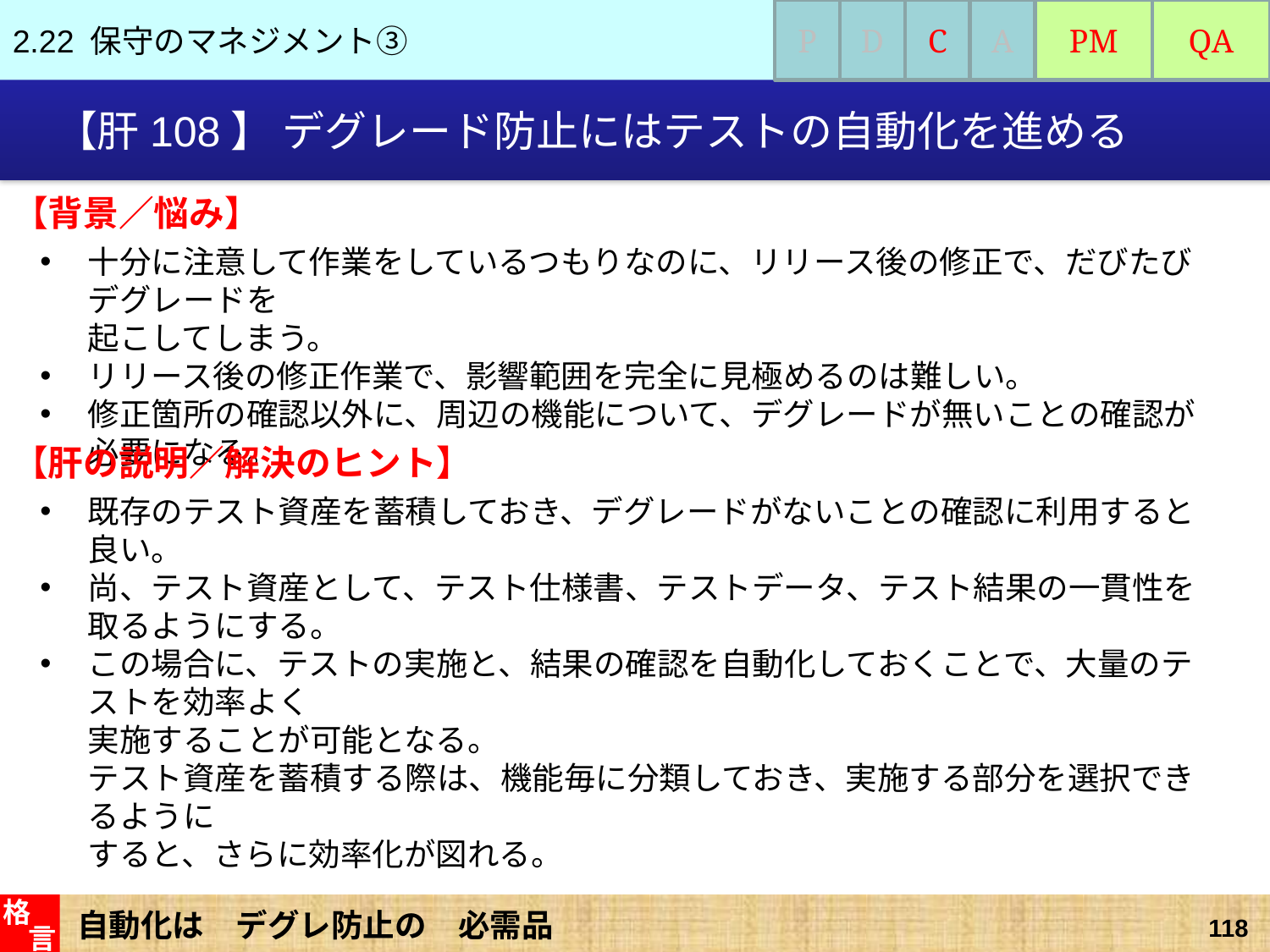

2.22 保守のマネジメント③
P
D
C
A
PM
QA
# 【肝108】 デグレード防止にはテストの自動化を進める
【背景／悩み】
十分に注意して作業をしているつもりなのに、リリース後の修正で、だびたびデグレードを
起こしてしまう。
リリース後の修正作業で、影響範囲を完全に見極めるのは難しい。
修正箇所の確認以外に、周辺の機能について、デグレードが無いことの確認が必要になる。
【肝の説明／解決のヒント】
既存のテスト資産を蓄積しておき、デグレードがないことの確認に利用すると良い。
尚、テスト資産として、テスト仕様書、テストデータ、テスト結果の一貫性を取るようにする。
この場合に、テストの実施と、結果の確認を自動化しておくことで、大量のテストを効率よく
実施することが可能となる。
テスト資産を蓄積する際は、機能毎に分類しておき、実施する部分を選択できるように
すると、さらに効率化が図れる。
自動化は　デグレ防止の　必需品
格
言
118